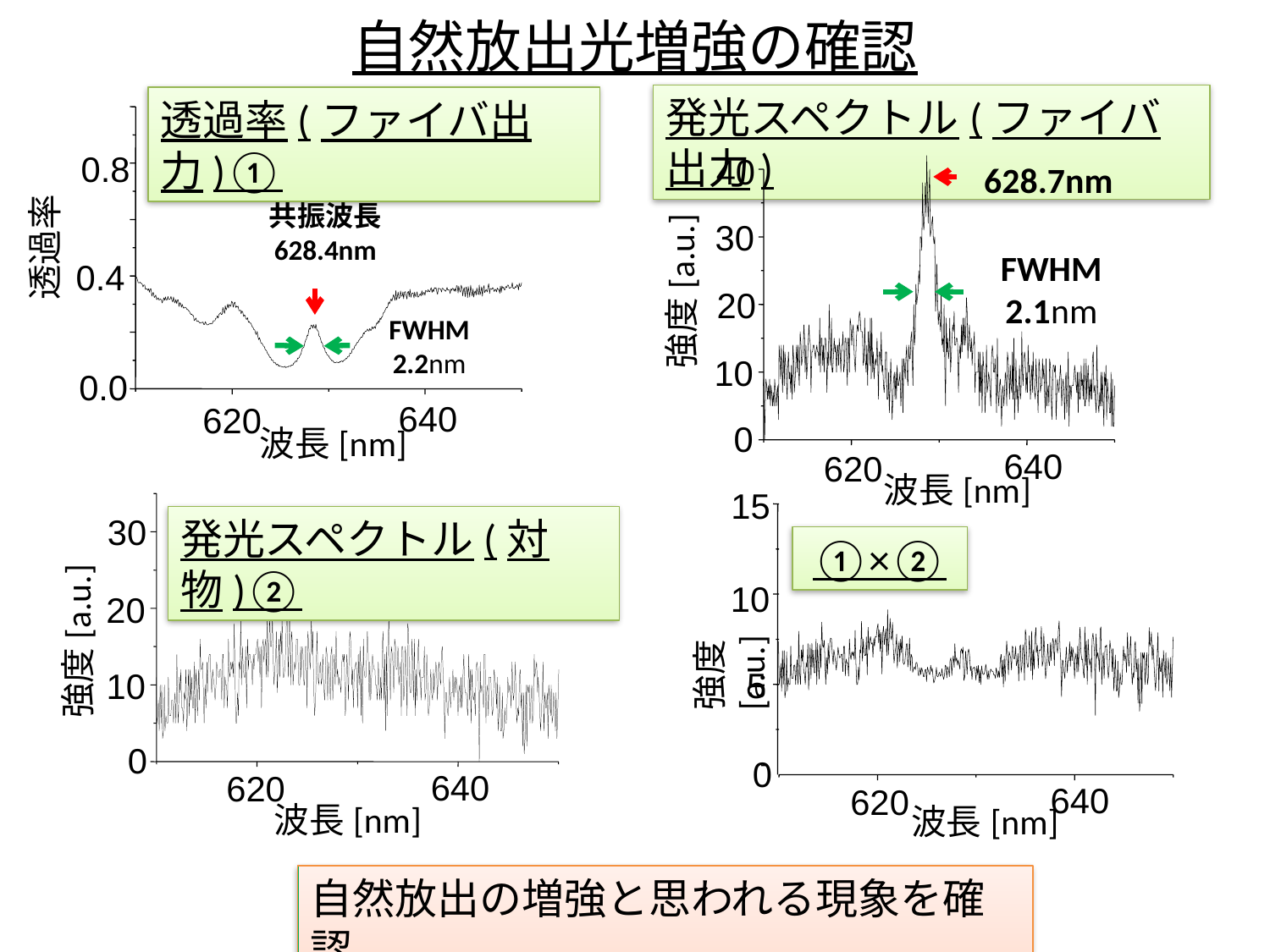

# 自然放出光増強の確認

0.8

0.4

0.0

640
620
共振波長
628.4nm
透過率
FWHM
2.2nm
波長[nm]
透過率(ファイバ出力)①
発光スペクトル(ファイバ出力)

40

30

20

10

0

640
620
強度[a.u.]
波長[nm]
628.7nm
FWHM
2.1nm

30

20

10

0

640
620
強度[a.u.]
波長[nm]
発光スペクトル(対物)②

15

10

5

0

640
620
強度[a.u.]
波長[nm]
①×②
自然放出の増強と思われる現象を確認